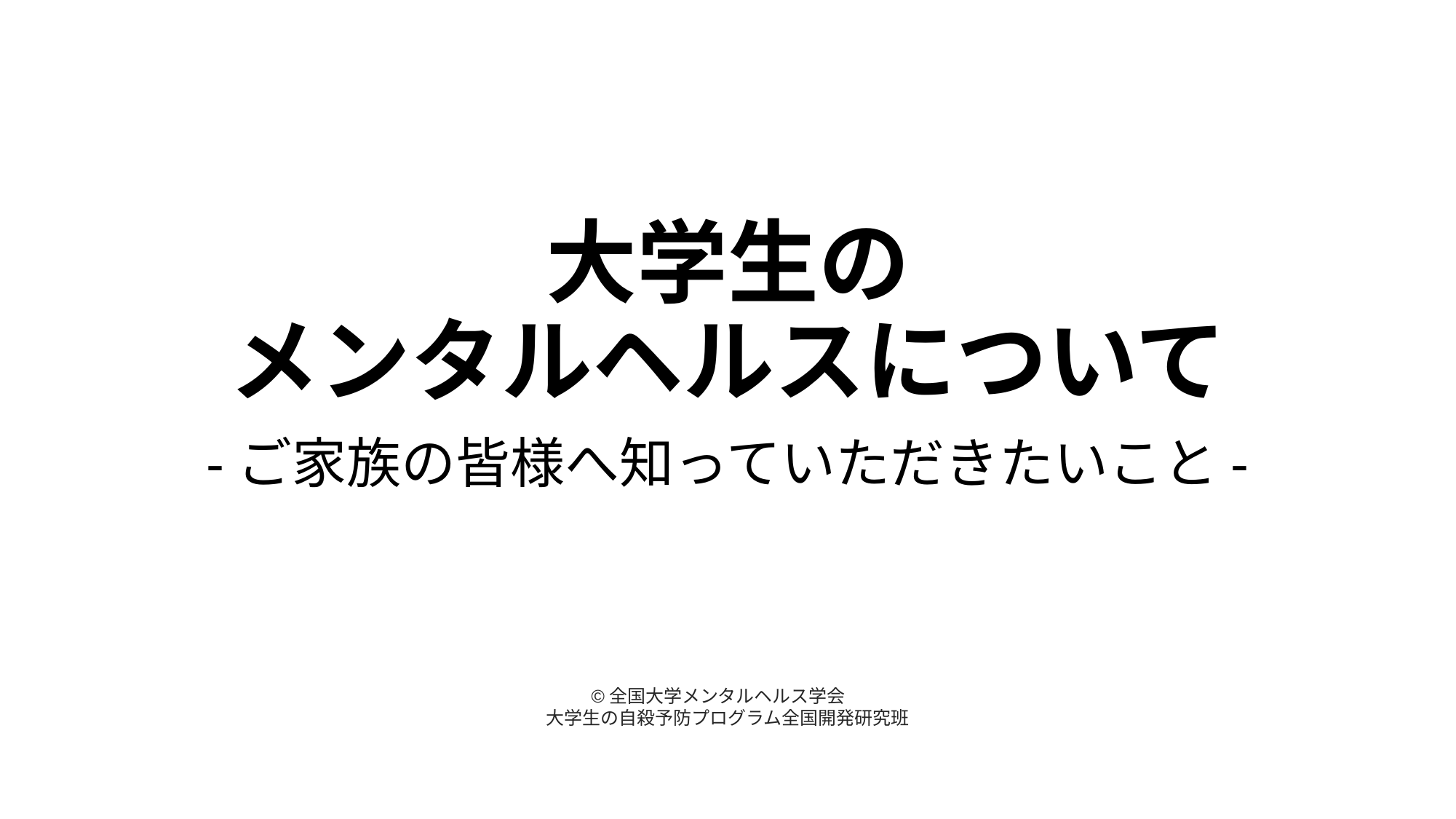

# 大学生の メンタルヘルスについて
-ご家族の皆様へ知っていただきたいこと-
©全国大学メンタルヘルス学会
大学生の自殺予防プログラム全国開発研究班